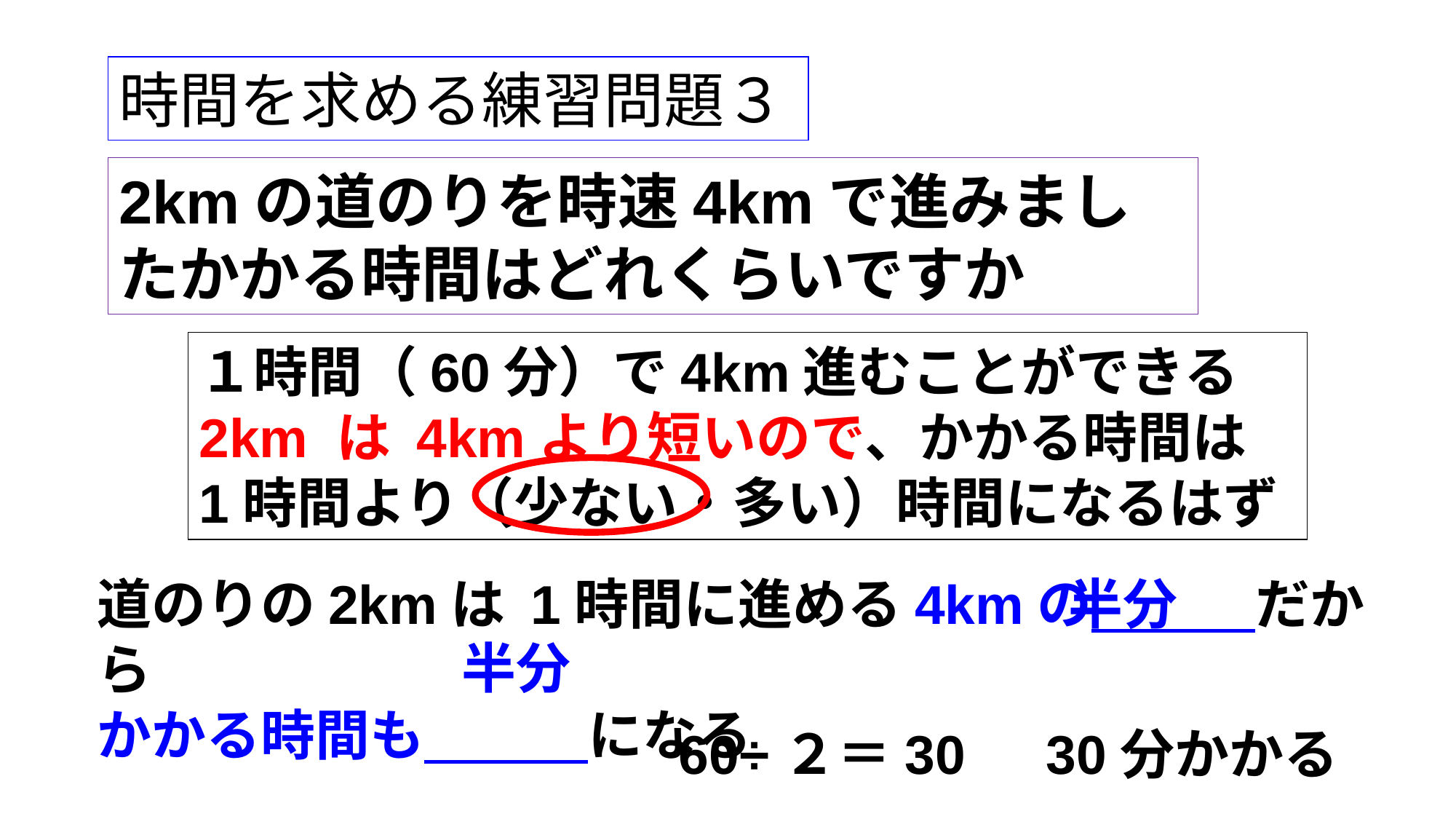

時間を求める練習問題３
2kmの道のりを時速4kmで進みましたかかる時間はどれくらいですか
１時間（60分）で4km進むことができる
2km は 4kmより短いので、かかる時間は
1時間より（少ない・多い）時間になるはず

道のりの2kmは 1時間に進める4kmの　　　だから
かかる時間も　　　になる
半分
半分
60÷２＝30　30分かかる